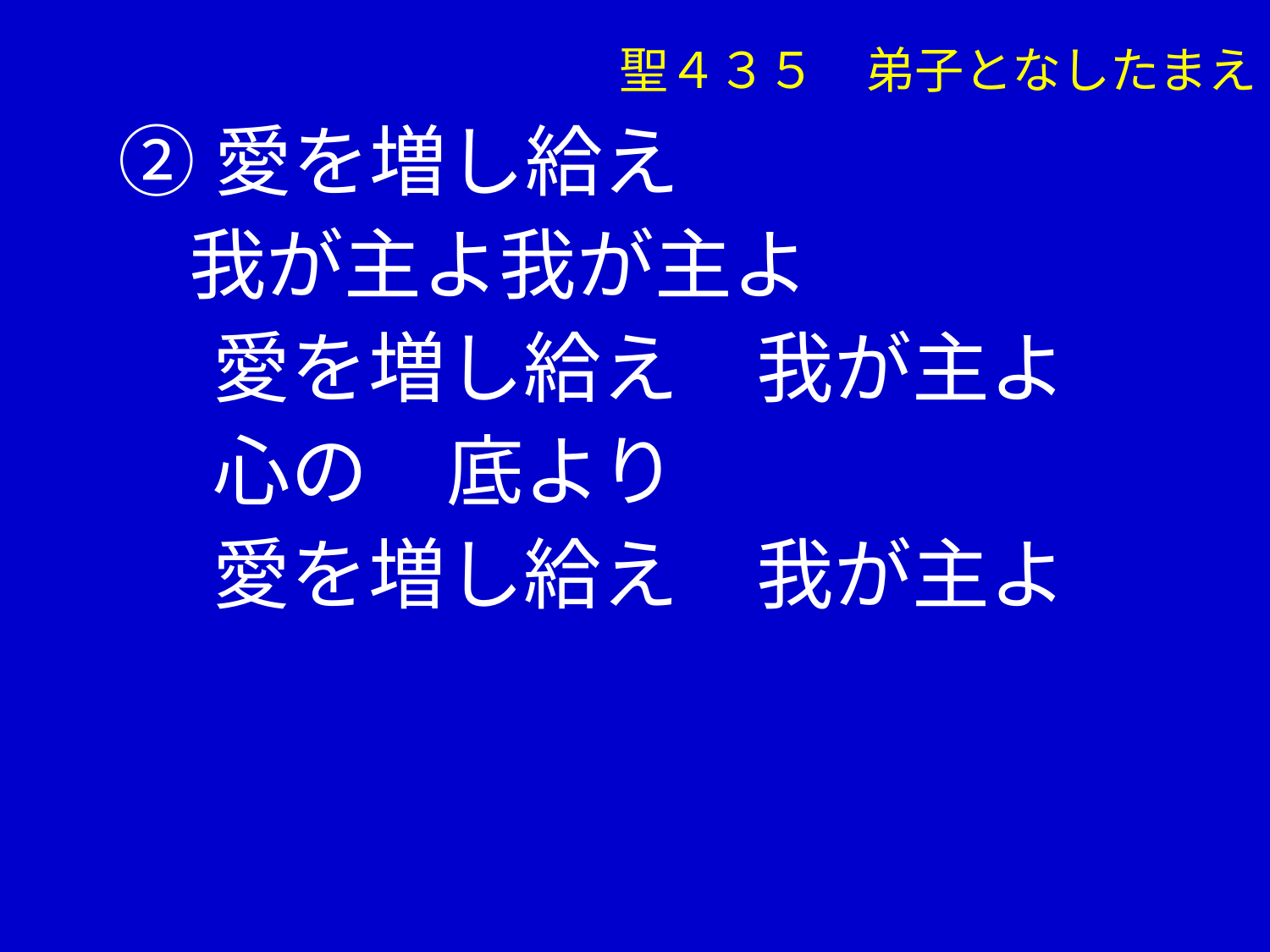

聖４３５　弟子となしたまえ
②愛を増し給え
   我が主よ我が主よ
　 愛を増し給え　我が主よ
　 心の　底より
　 愛を増し給え　我が主よ